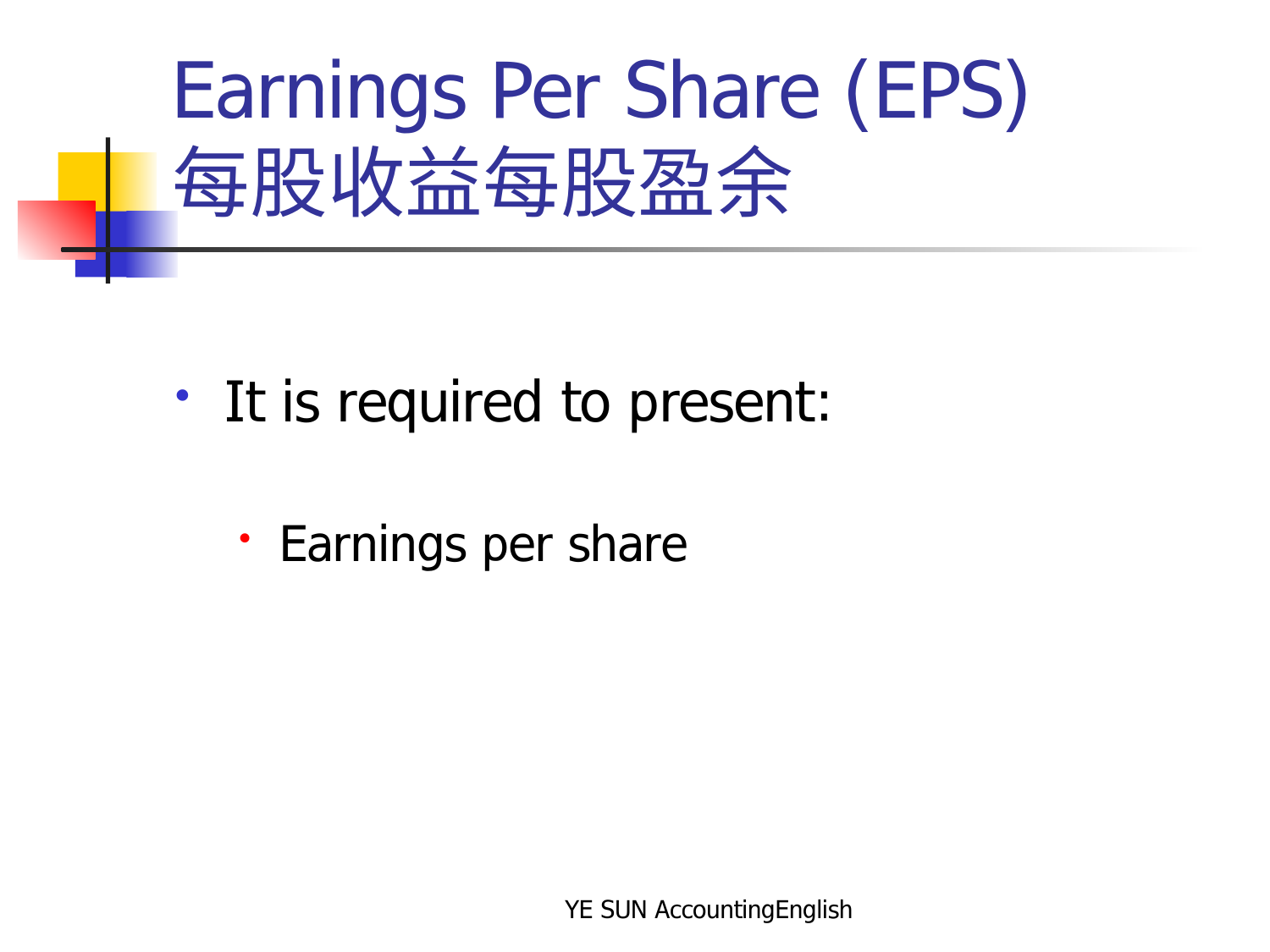

# Earnings Per Share (EPS) 每股收益每股盈余

It is required to present:

Earnings per share
YE SUN AccountingEnglish
42